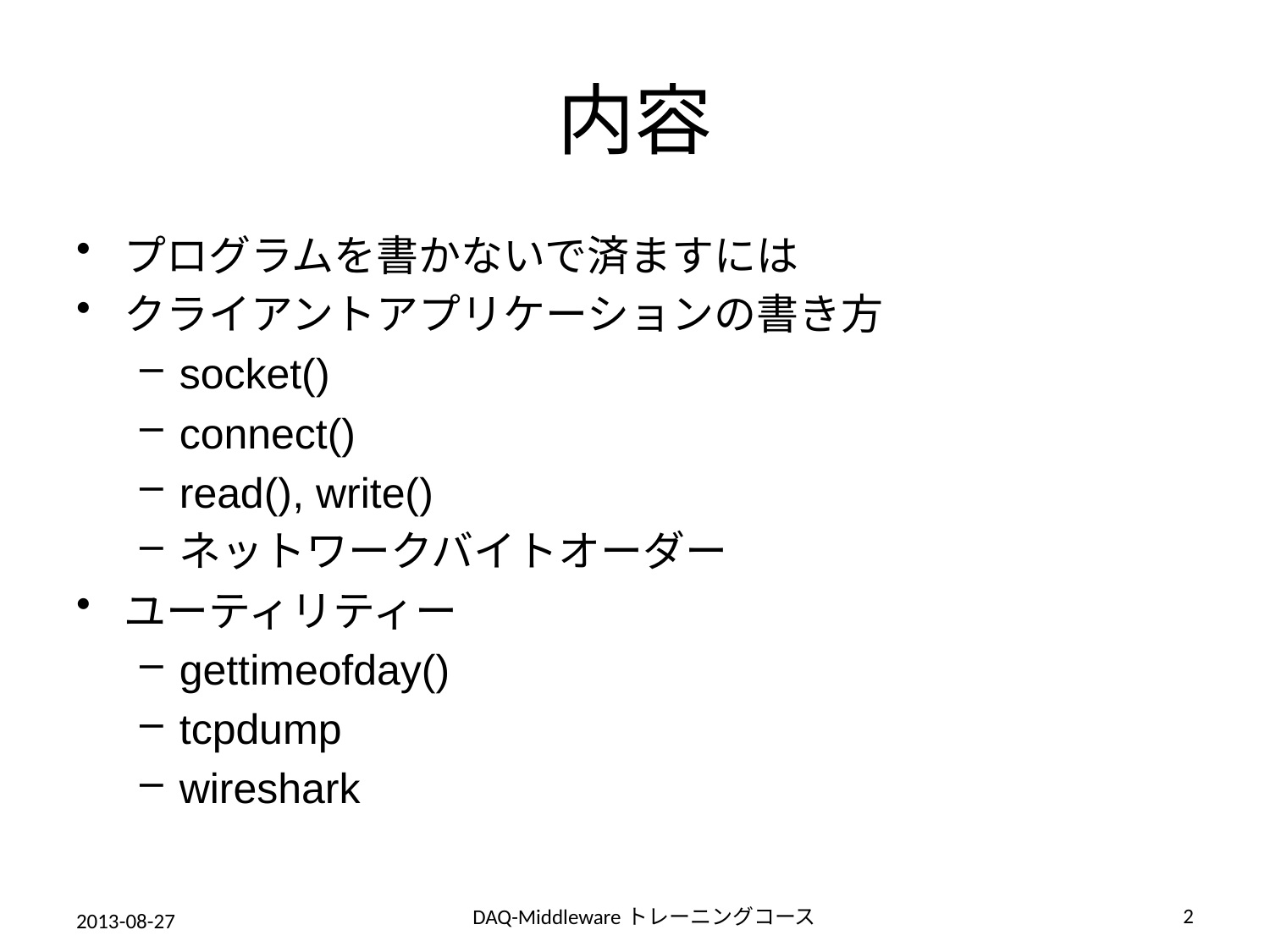

# 内容
プログラムを書かないで済ますには
クライアントアプリケーションの書き方
socket()
connect()
read(), write()
ネットワークバイトオーダー
ユーティリティー
gettimeofday()
tcpdump
wireshark
2
DAQ-Middlewareトレーニングコース
2013-08-27